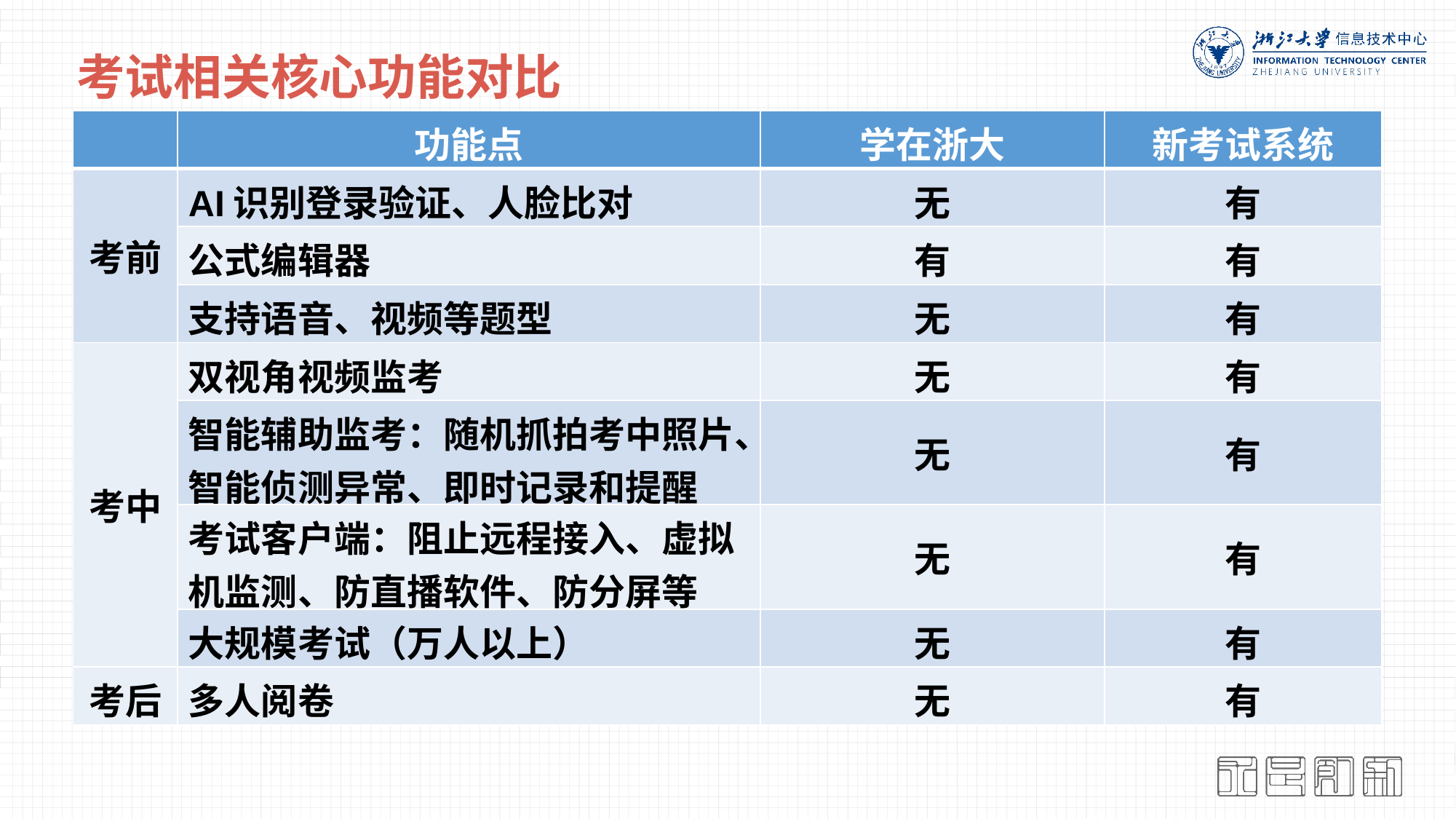

考试相关核心功能对比
|  | 功能点 | 学在浙大 | 新考试系统 |
| --- | --- | --- | --- |
| 考前 | AI识别登录验证、人脸比对 | 无 | 有 |
|  | 公式编辑器 | 有 | 有 |
|  | 支持语音、视频等题型 | 无 | 有 |
| 考中 | 双视角视频监考 | 无 | 有 |
|  | 智能辅助监考：随机抓拍考中照片、智能侦测异常、即时记录和提醒 | 无 | 有 |
|  | 考试客户端：阻止远程接入、虚拟机监测、防直播软件、防分屏等 | 无 | 有 |
|  | 大规模考试（万人以上） | 无 | 有 |
| 考后 | 多人阅卷 | 无 | 有 |